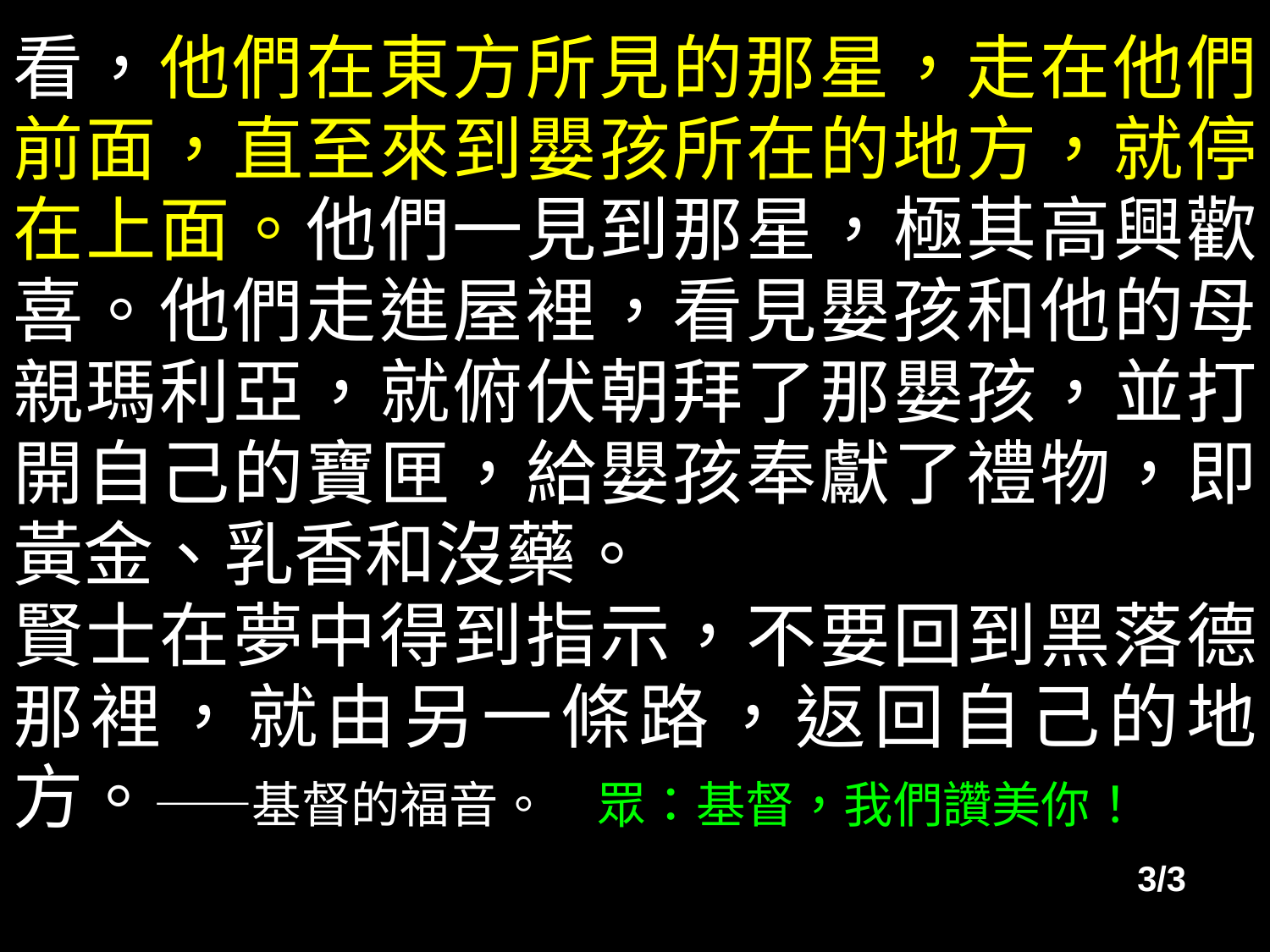

看，他們在東方所見的那星，走在他們前面，直至來到嬰孩所在的地方，就停在上面。他們一見到那星，極其高興歡喜。他們走進屋裡，看見嬰孩和他的母親瑪利亞，就俯伏朝拜了那嬰孩，並打開自己的寶匣，給嬰孩奉獻了禮物，即黃金、乳香和沒藥。
賢士在夢中得到指示，不要回到黑落德那裡，就由另一條路，返回自己的地方。——基督的福音。　眾：基督，我們讚美你！

3/3